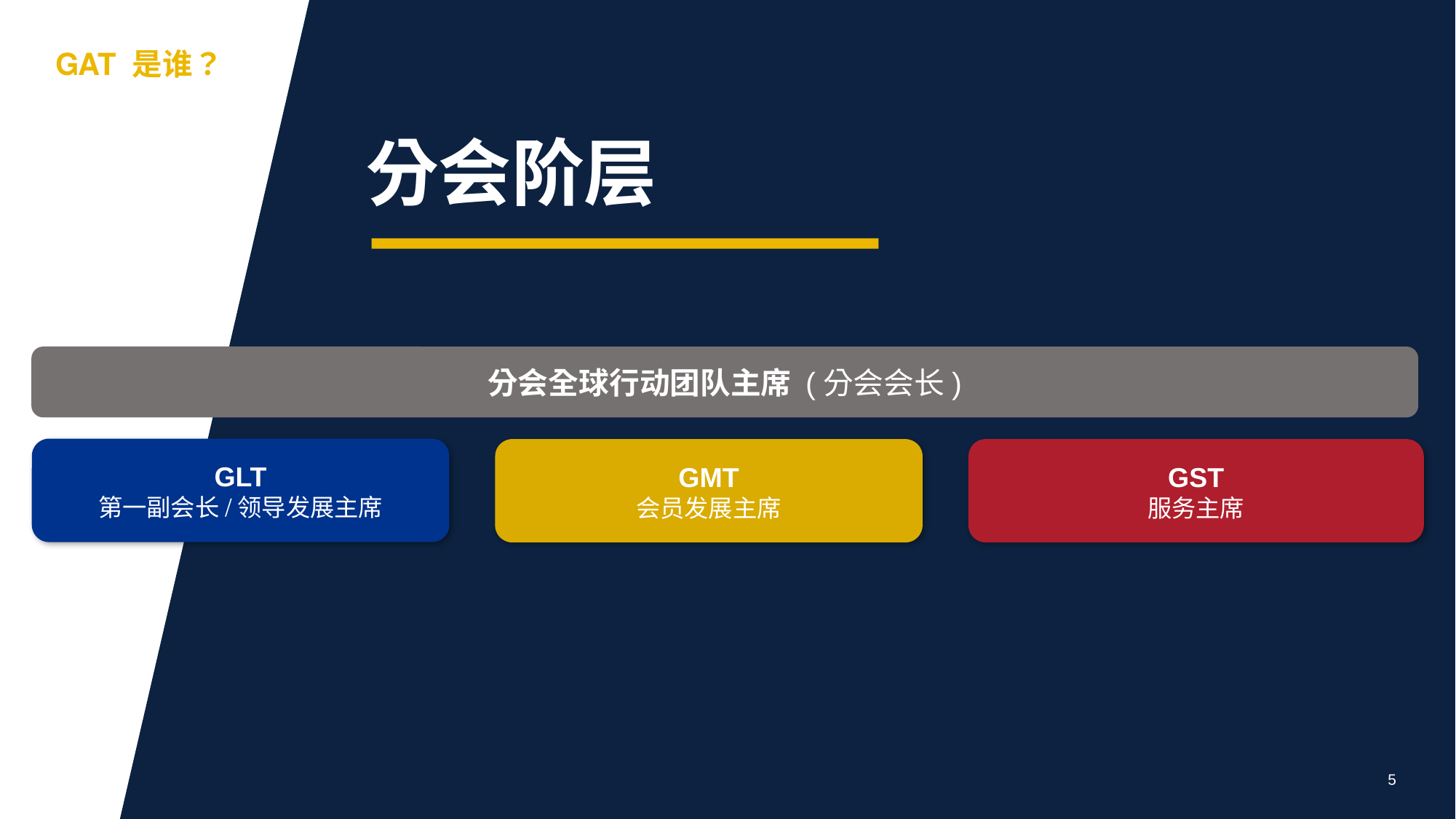

aa

GAT 是谁？
分会阶层
分会全球行动团队主席 (分会会长)
GLT
第一副会长/领导发展主席
GST
服务主席
GMT
会员发展主席
5